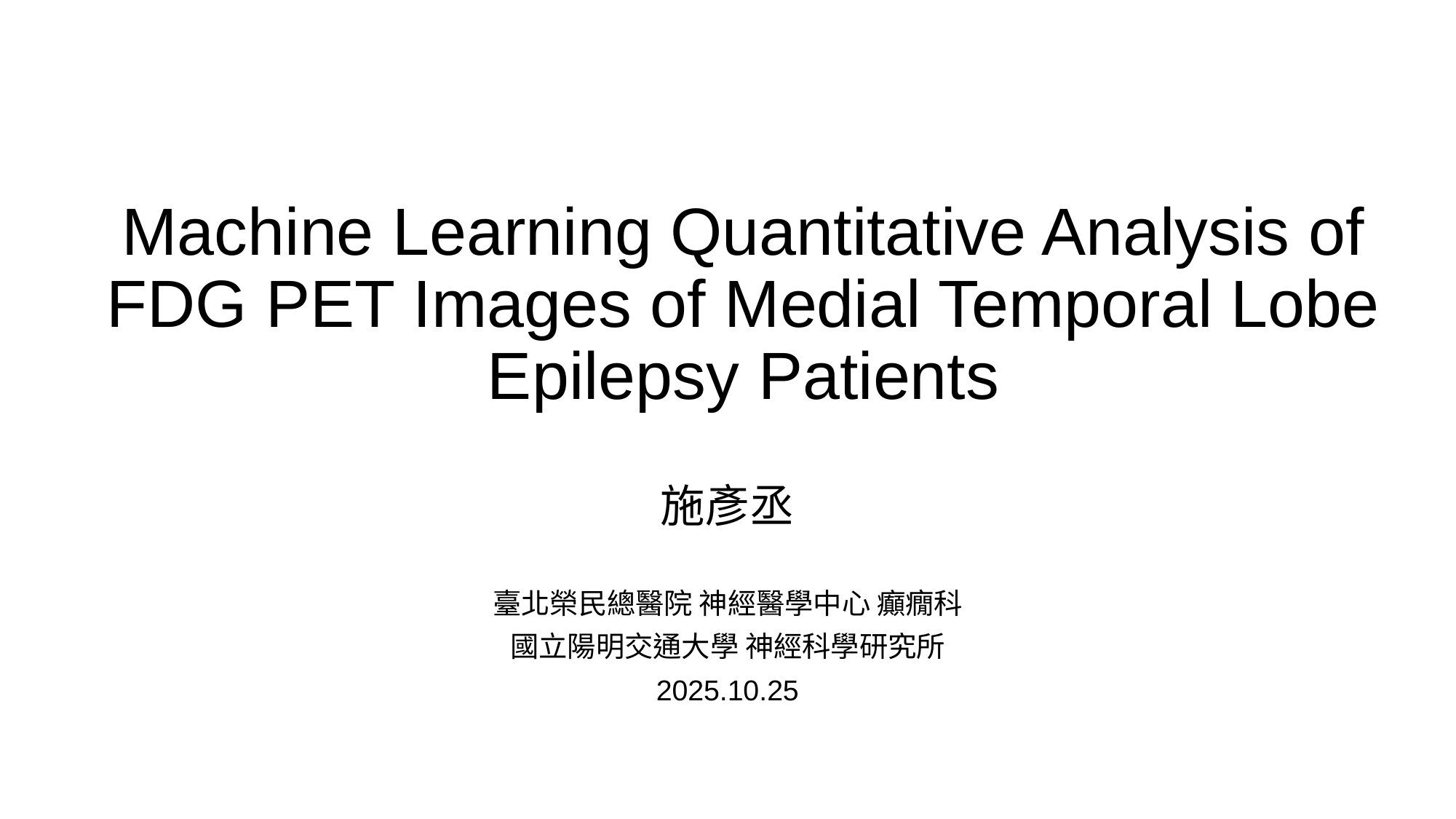

# Machine Learning Quantitative Analysis of FDG PET Images of Medial Temporal Lobe Epilepsy Patients

施彥丞

臺北榮民總醫院 神經醫學中心 癲癇科
國立陽明交通大學 神經科學研究所
2025.10.25